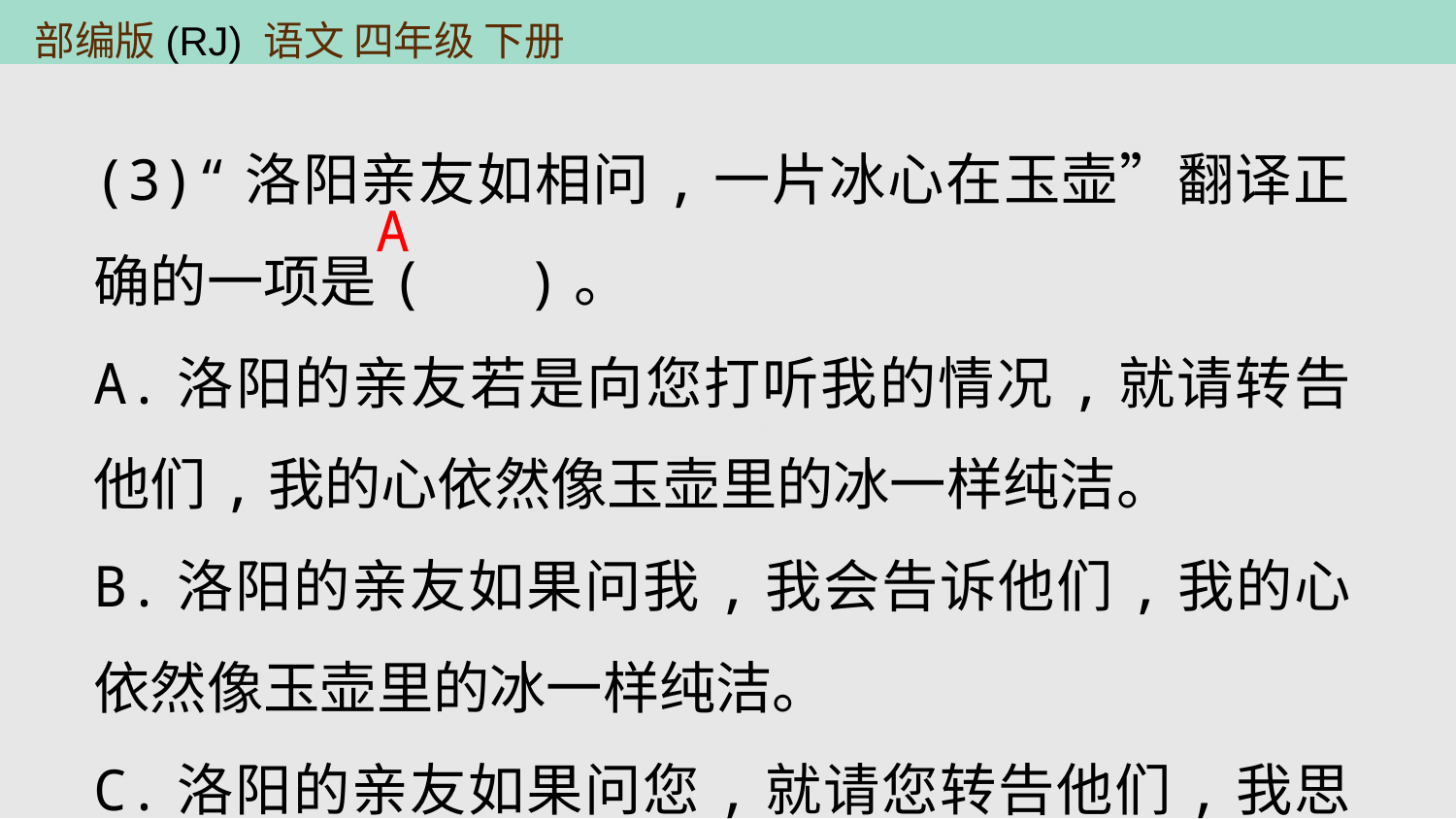

(3)“洛阳亲友如相问,一片冰心在玉壶”翻译正确的一项是(   )。
A.洛阳的亲友若是向您打听我的情况,就请转告他们,我的心依然像玉壶里的冰一样纯洁。
B.洛阳的亲友如果问我,我会告诉他们,我的心依然像玉壶里的冰一样纯洁。
C.洛阳的亲友如果问您,就请您转告他们,我思念他们的心就像冰放在玉壶里一样。
A